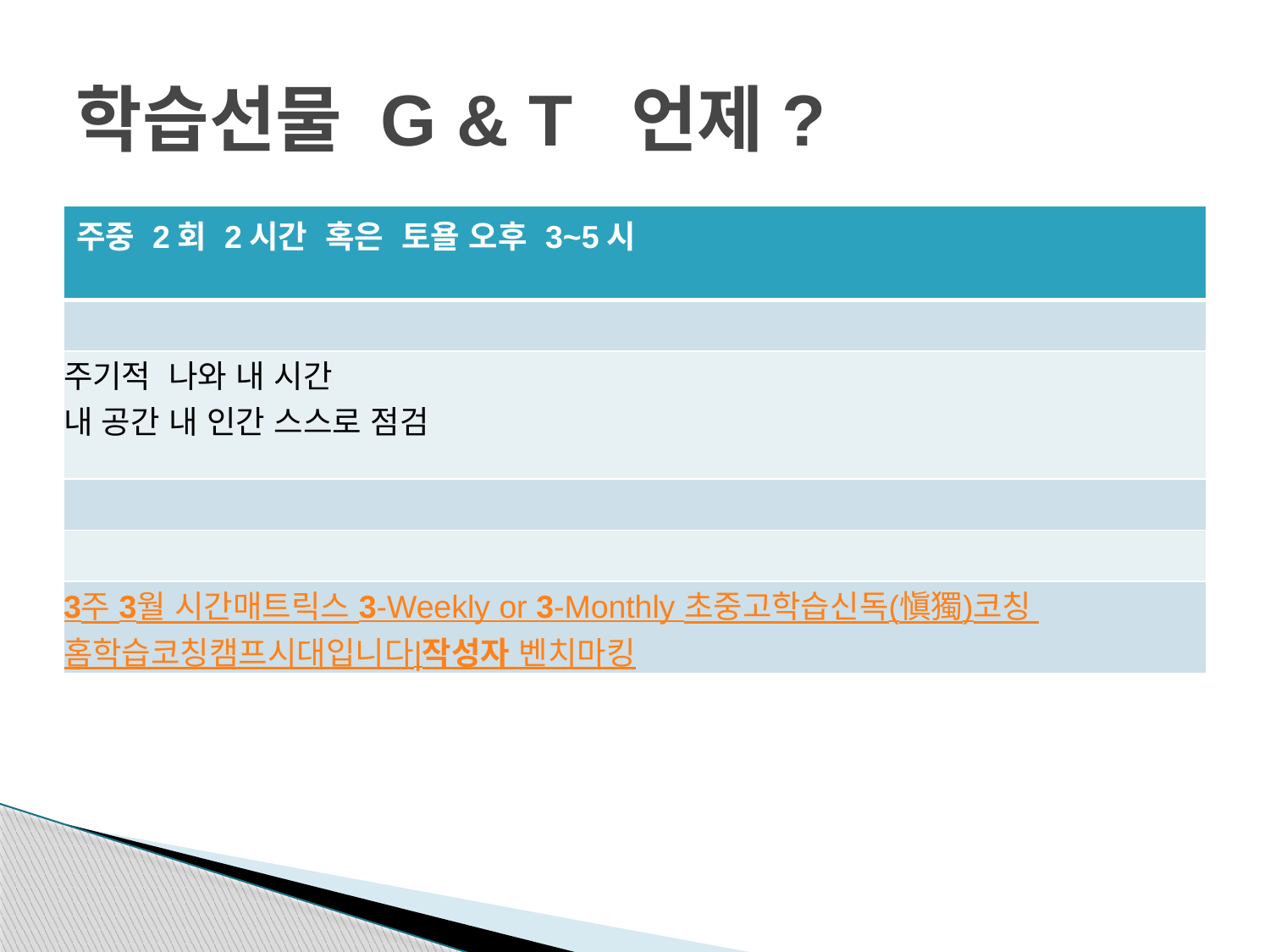

# 학습선물 G & T  언제?
| 주중 2회 2시간 혹은 토욜 오후 3~5시 |
| --- |
|  |
| 주기적 나와 내 시간 내 공간 내 인간 스스로 점검 |
|  |
|  |
| 3주 3월 시간매트릭스 3-Weekly or 3-Monthly 초중고학습신독(愼獨)코칭 홈학습코칭캠프시대입니다|작성자 벤치마킹 |